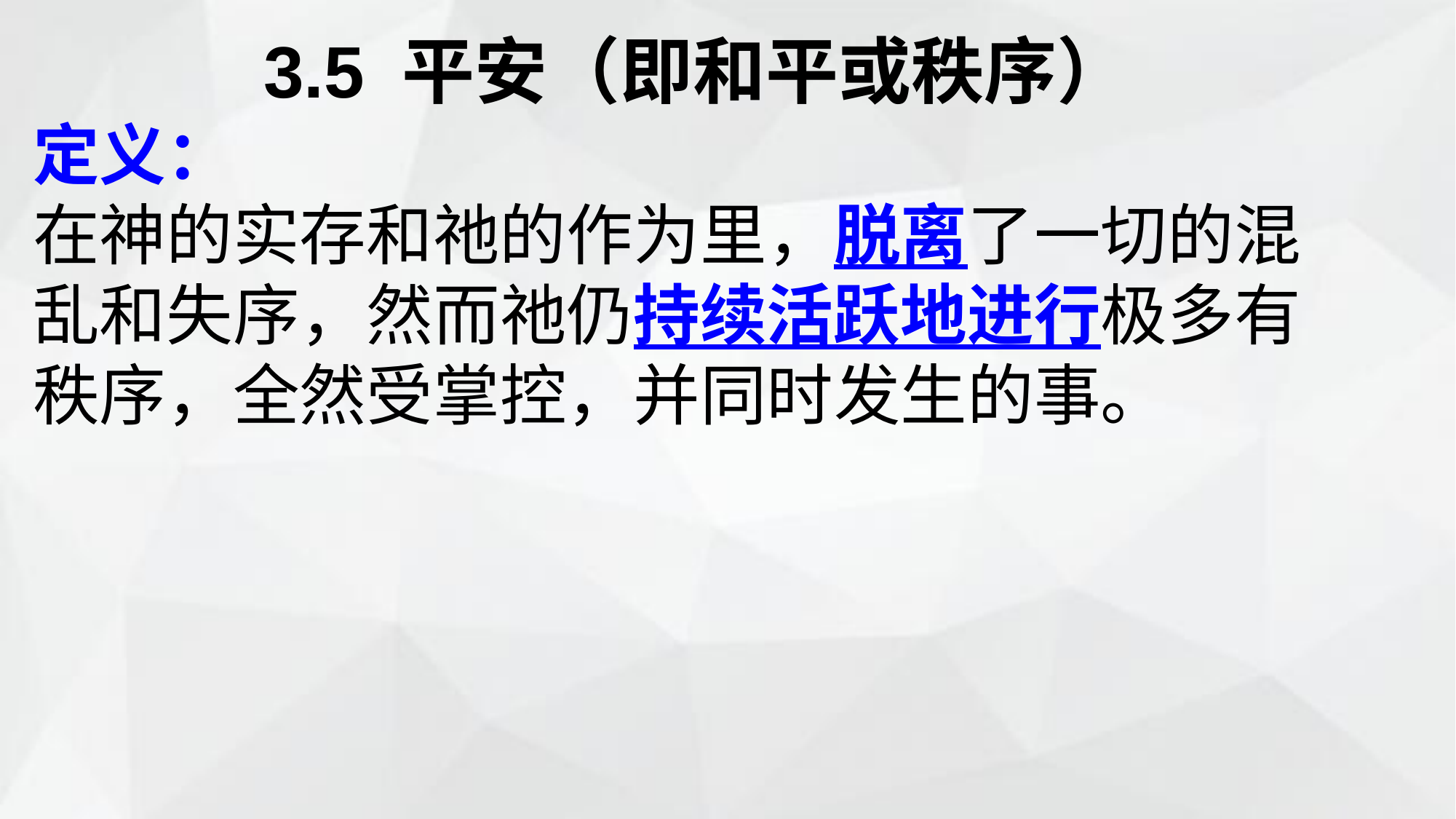

3.5 平安（即和平或秩序）
定义：
在神的实存和祂的作为里，脱离了一切的混乱和失序，然而祂仍持续活跃地进行极多有秩序，全然受掌控，并同时发生的事。

46